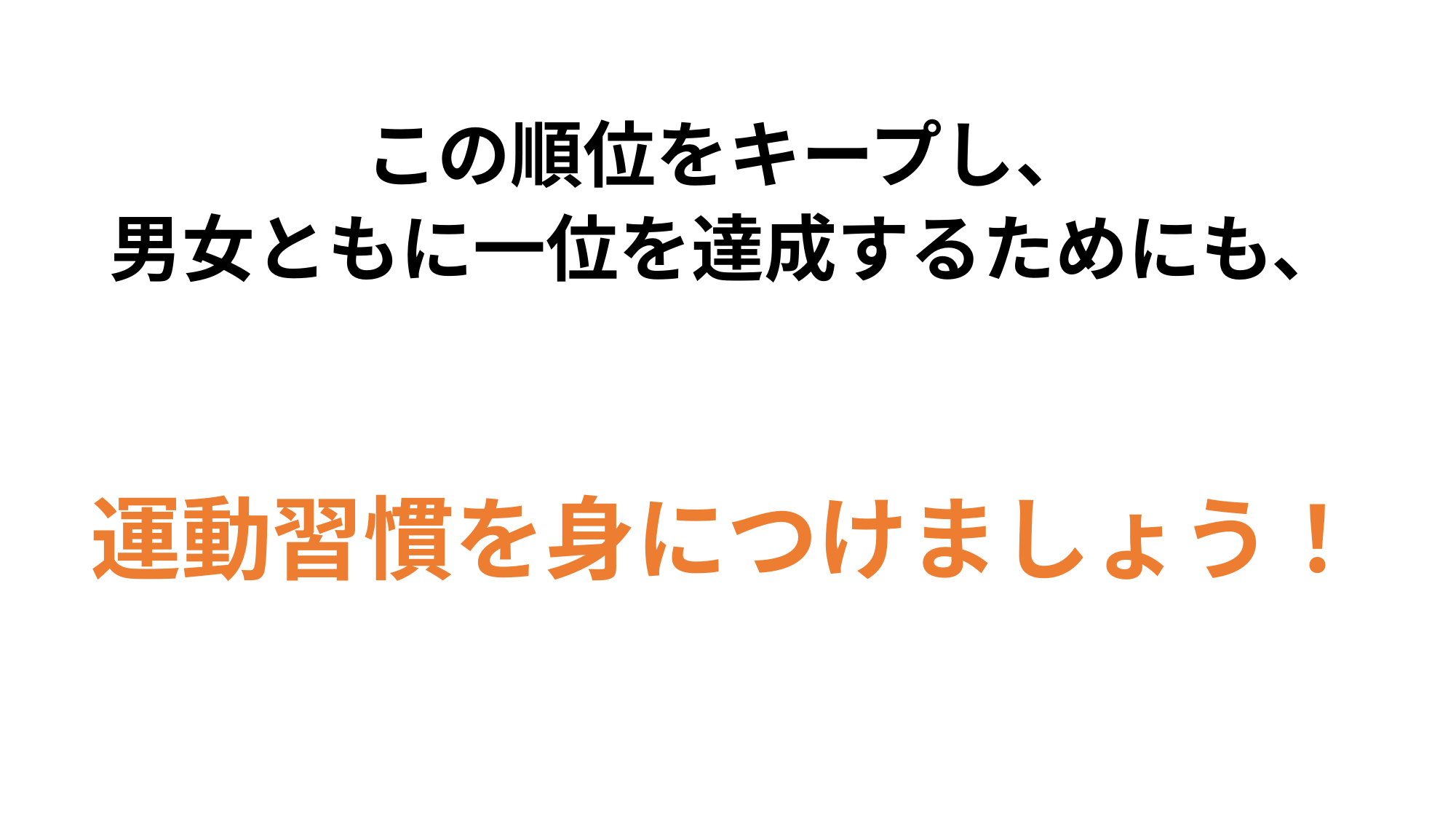

この順位をキープし、
男女ともに一位を達成するためにも、

運動習慣を身につけましょう！